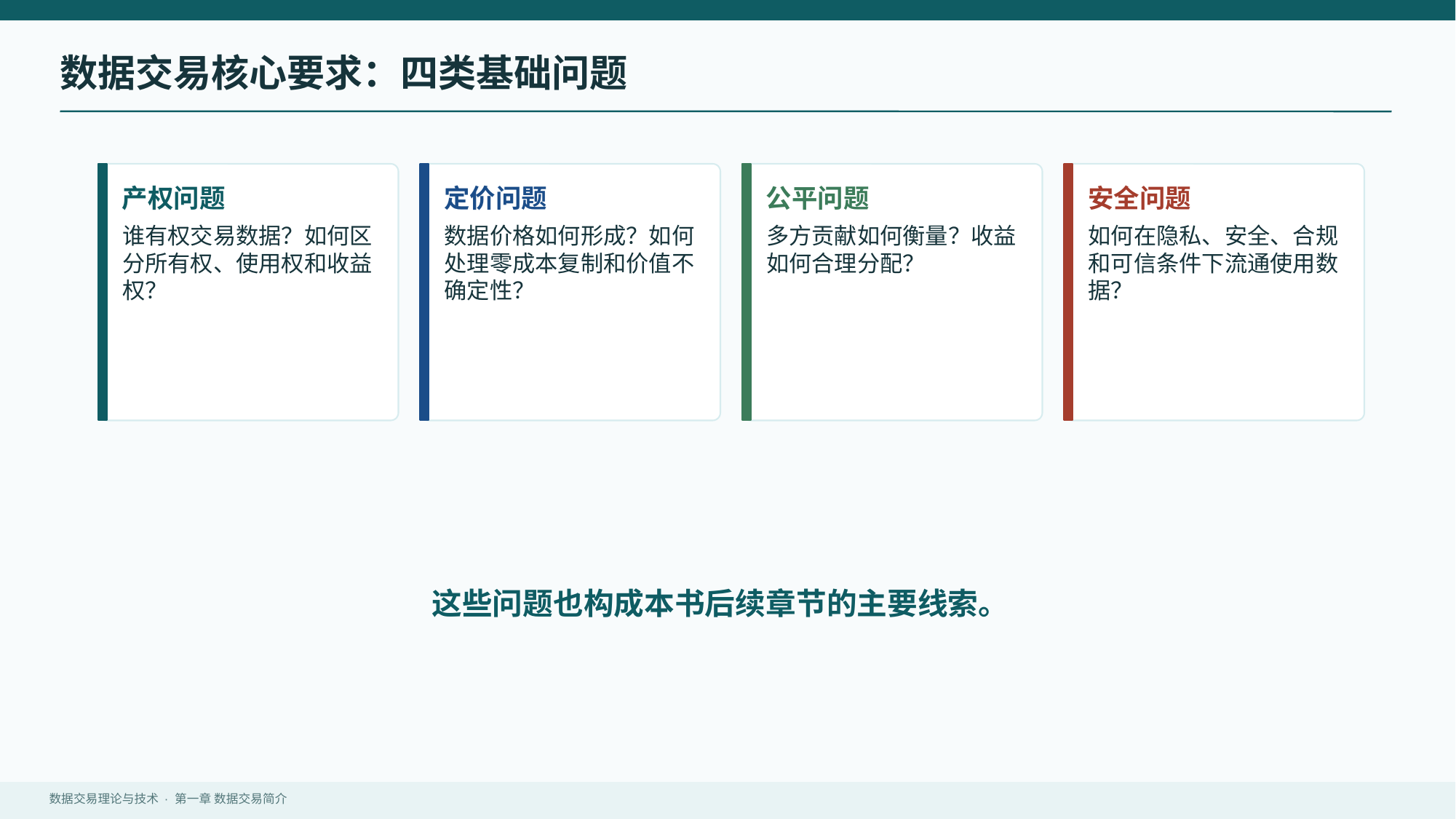

数据交易核心要求：四类基础问题

产权问题
定价问题
公平问题
安全问题
谁有权交易数据？如何区分所有权、使用权和收益权？
数据价格如何形成？如何处理零成本复制和价值不确定性？
多方贡献如何衡量？收益如何合理分配？
如何在隐私、安全、合规和可信条件下流通使用数据？
这些问题也构成本书后续章节的主要线索。
62